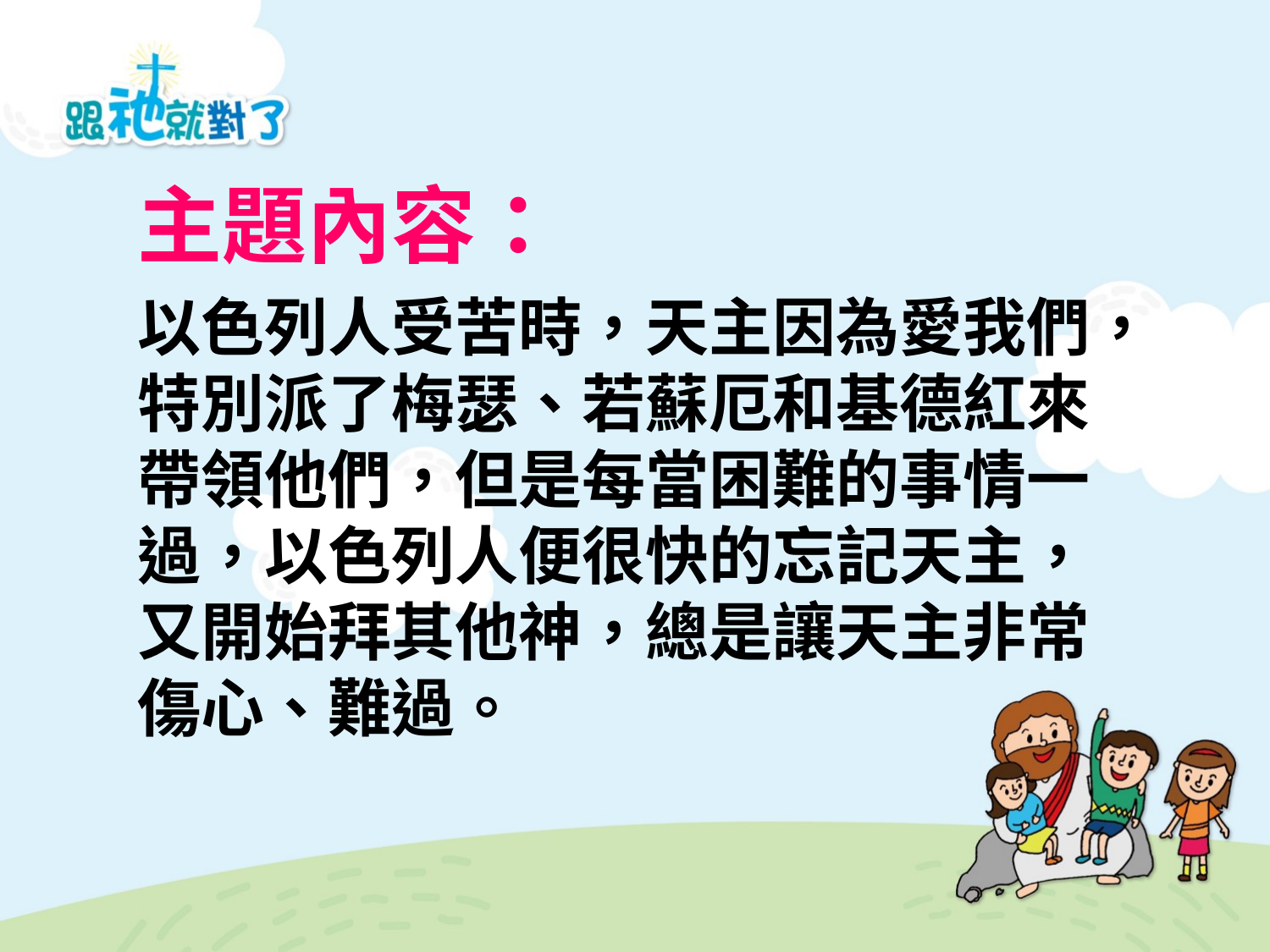

主題內容：
以色列人受苦時，天主因為愛我們，特別派了梅瑟、若蘇厄和基德紅來帶領他們，但是每當困難的事情一過，以色列人便很快的忘記天主，又開始拜其他神，總是讓天主非常傷心、難過。